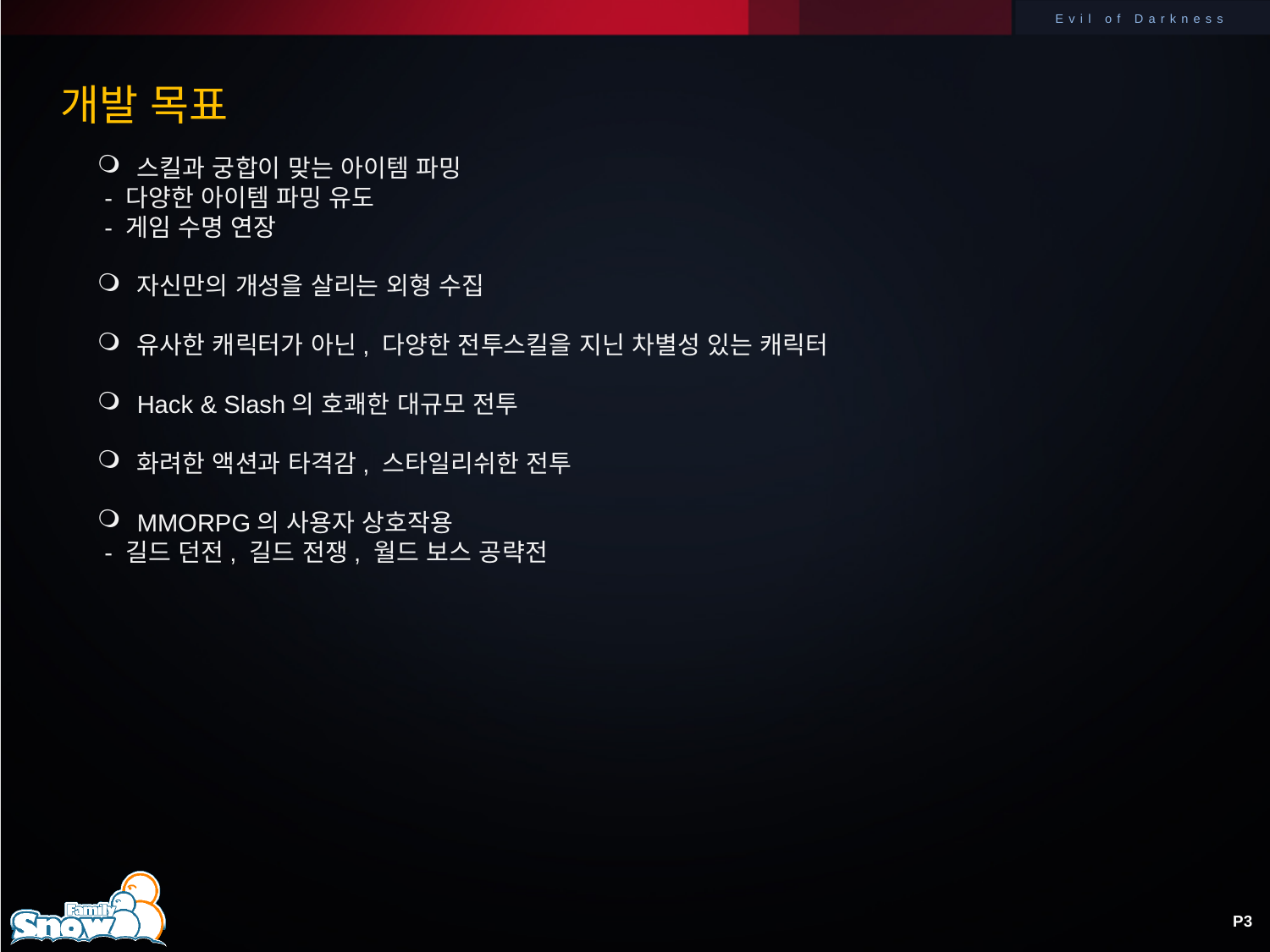

개발 목표
스킬과 궁합이 맞는 아이템 파밍
 - 다양한 아이템 파밍 유도
 - 게임 수명 연장

자신만의 개성을 살리는 외형 수집

유사한 캐릭터가 아닌, 다양한 전투스킬을 지닌 차별성 있는 캐릭터

Hack & Slash의 호쾌한 대규모 전투

화려한 액션과 타격감, 스타일리쉬한 전투

MMORPG의 사용자 상호작용
 - 길드 던전, 길드 전쟁, 월드 보스 공략전